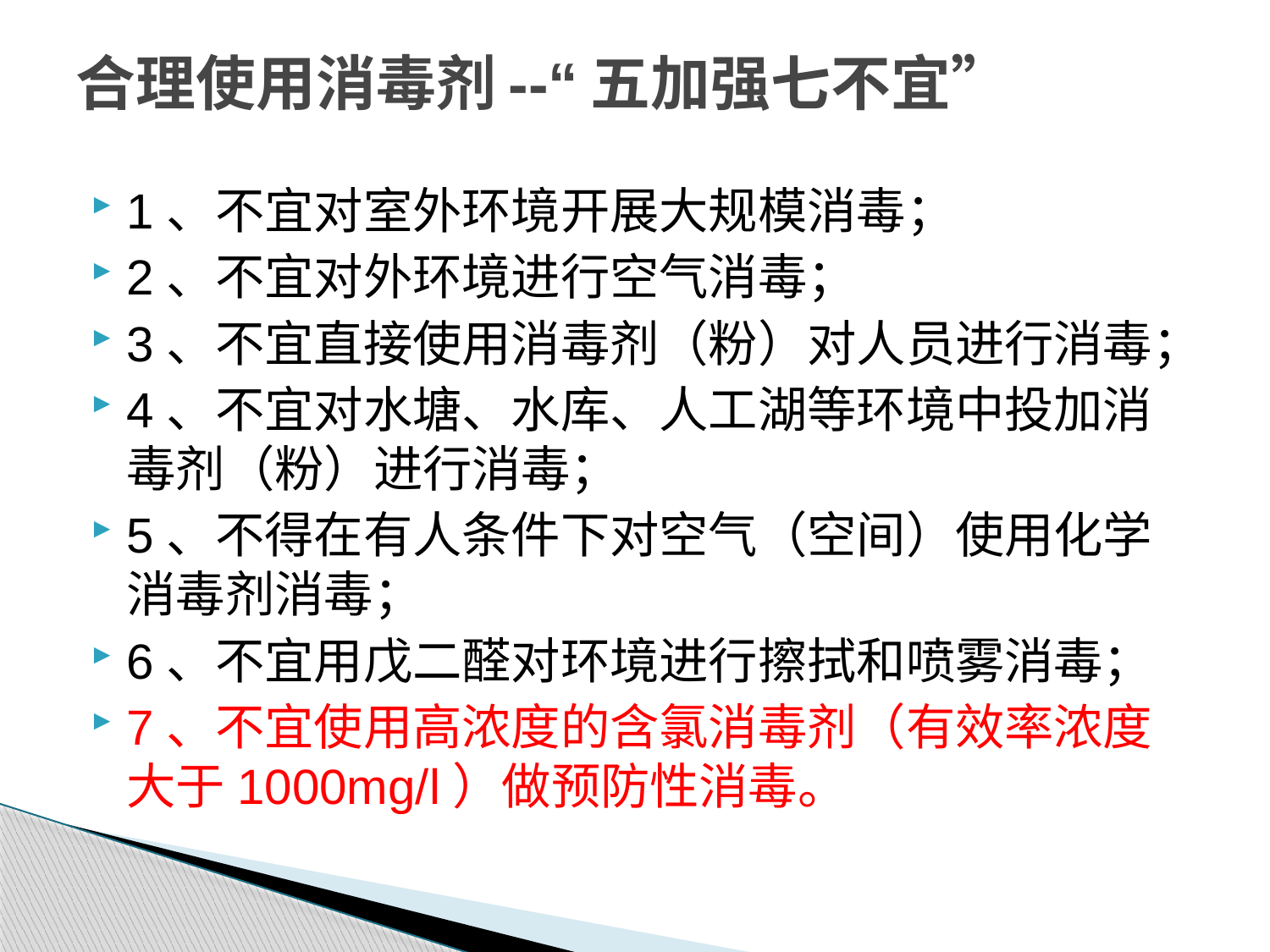

# 合理使用消毒剂--“五加强七不宜”
1、不宜对室外环境开展大规模消毒；
2、不宜对外环境进行空气消毒；
3、不宜直接使用消毒剂（粉）对人员进行消毒；
4、不宜对水塘、水库、人工湖等环境中投加消毒剂（粉）进行消毒；
5、不得在有人条件下对空气（空间）使用化学消毒剂消毒；
6、不宜用戊二醛对环境进行擦拭和喷雾消毒；
7、不宜使用高浓度的含氯消毒剂（有效率浓度大于1000mg/l）做预防性消毒。